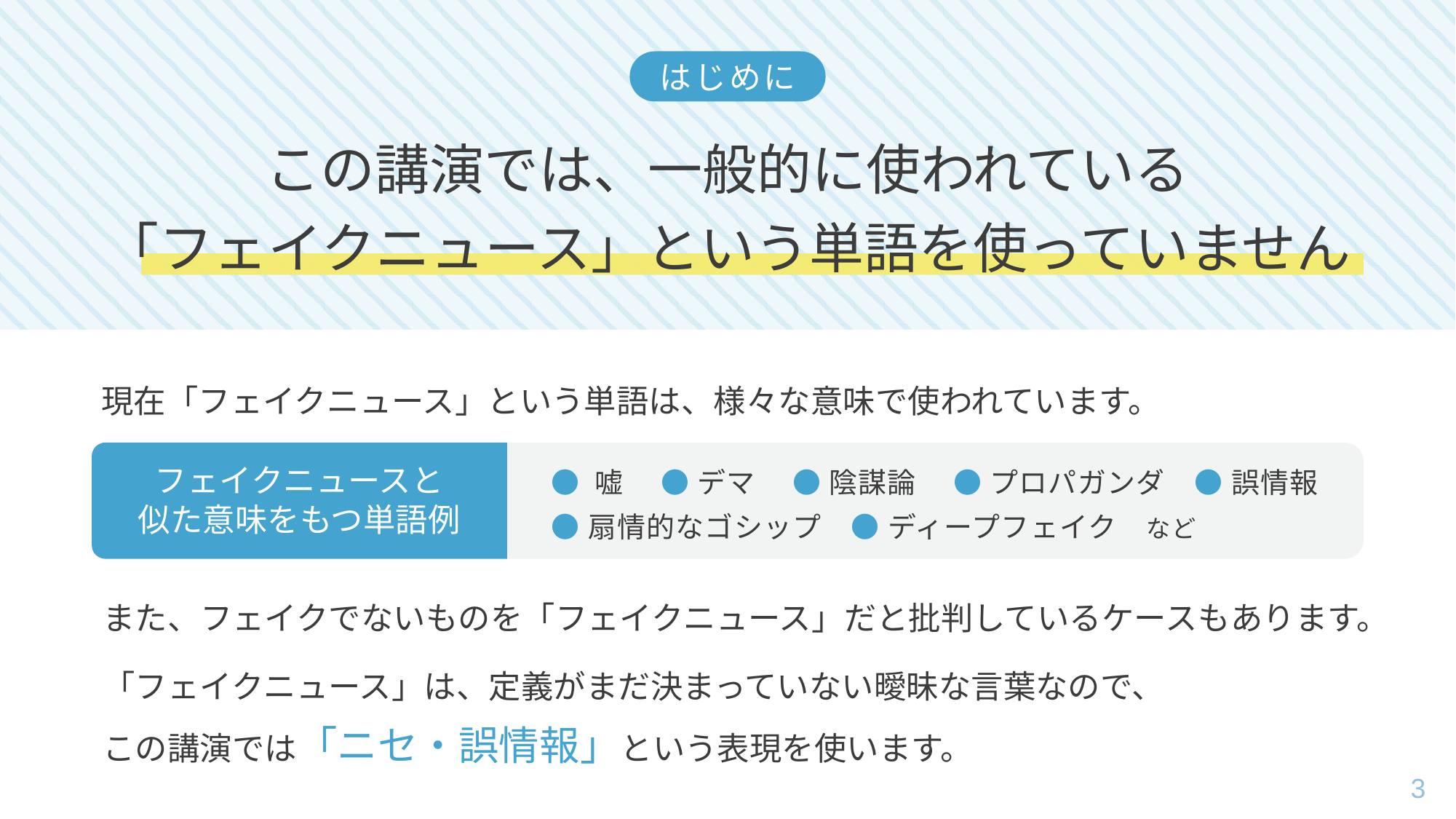

はじめに
この講演では、一般的に使われている
「フェイクニュース」という単語を使っていません

現在「フェイクニュース」という単語は、様々な意味で使われています。
フェイクニュースと
似た意味をもつ単語例
● 嘘　 ● デマ　 ● 陰謀論　 ● プロパガンダ　● 誤情報
● 扇情的なゴシップ　● ディープフェイク　など
また、フェイクでないものを「フェイクニュース」だと批判しているケースもあります。
「フェイクニュース」は、定義がまだ決まっていない曖昧な言葉なので、
この講演では「ニセ・誤情報」という表現を使います。
3